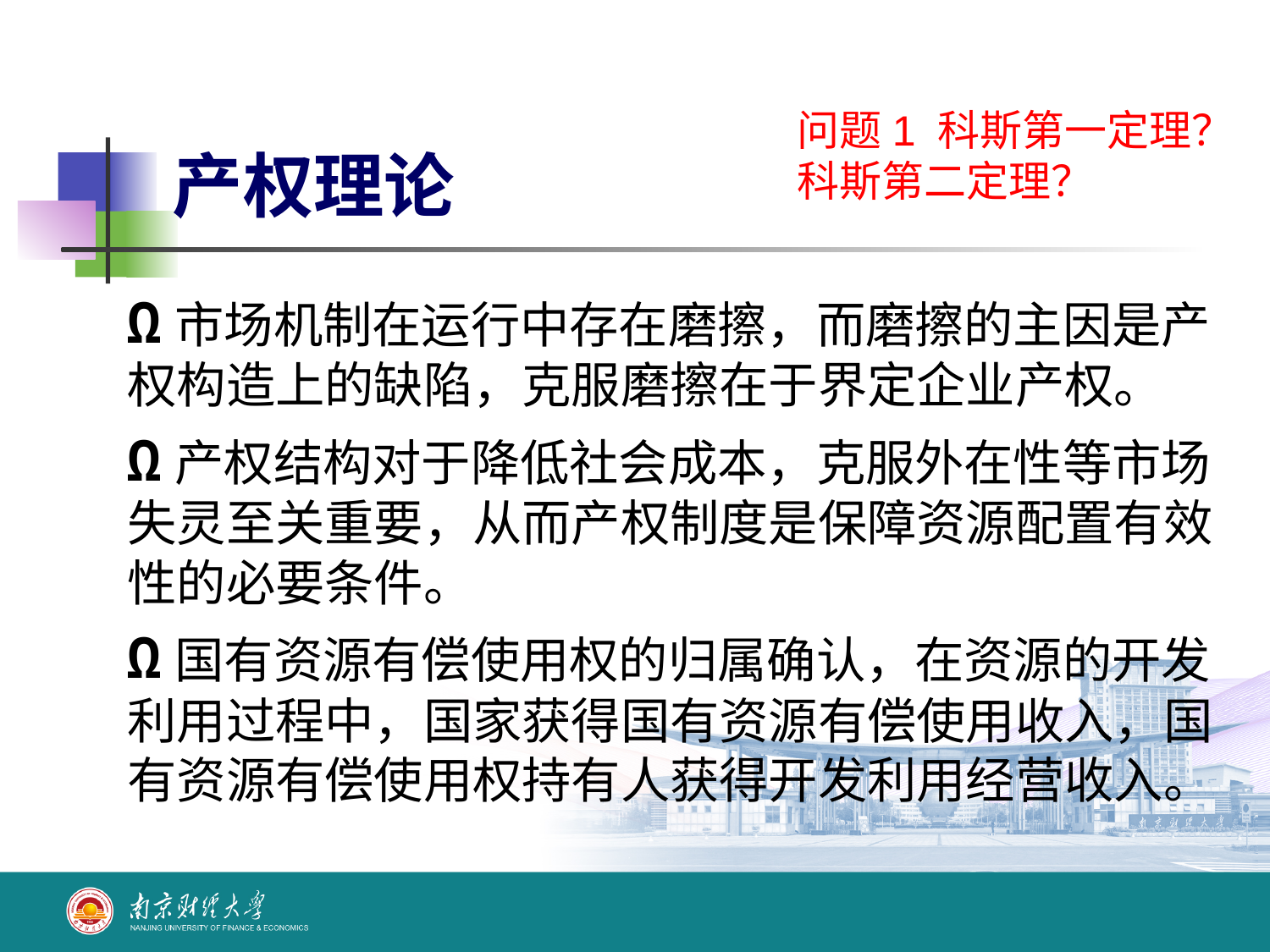

# 产权理论
问题1 科斯第一定理？科斯第二定理？
Ω市场机制在运行中存在磨擦，而磨擦的主因是产权构造上的缺陷，克服磨擦在于界定企业产权。
Ω产权结构对于降低社会成本，克服外在性等市场失灵至关重要，从而产权制度是保障资源配置有效性的必要条件。
Ω国有资源有偿使用权的归属确认，在资源的开发利用过程中，国家获得国有资源有偿使用收入，国有资源有偿使用权持有人获得开发利用经营收入。